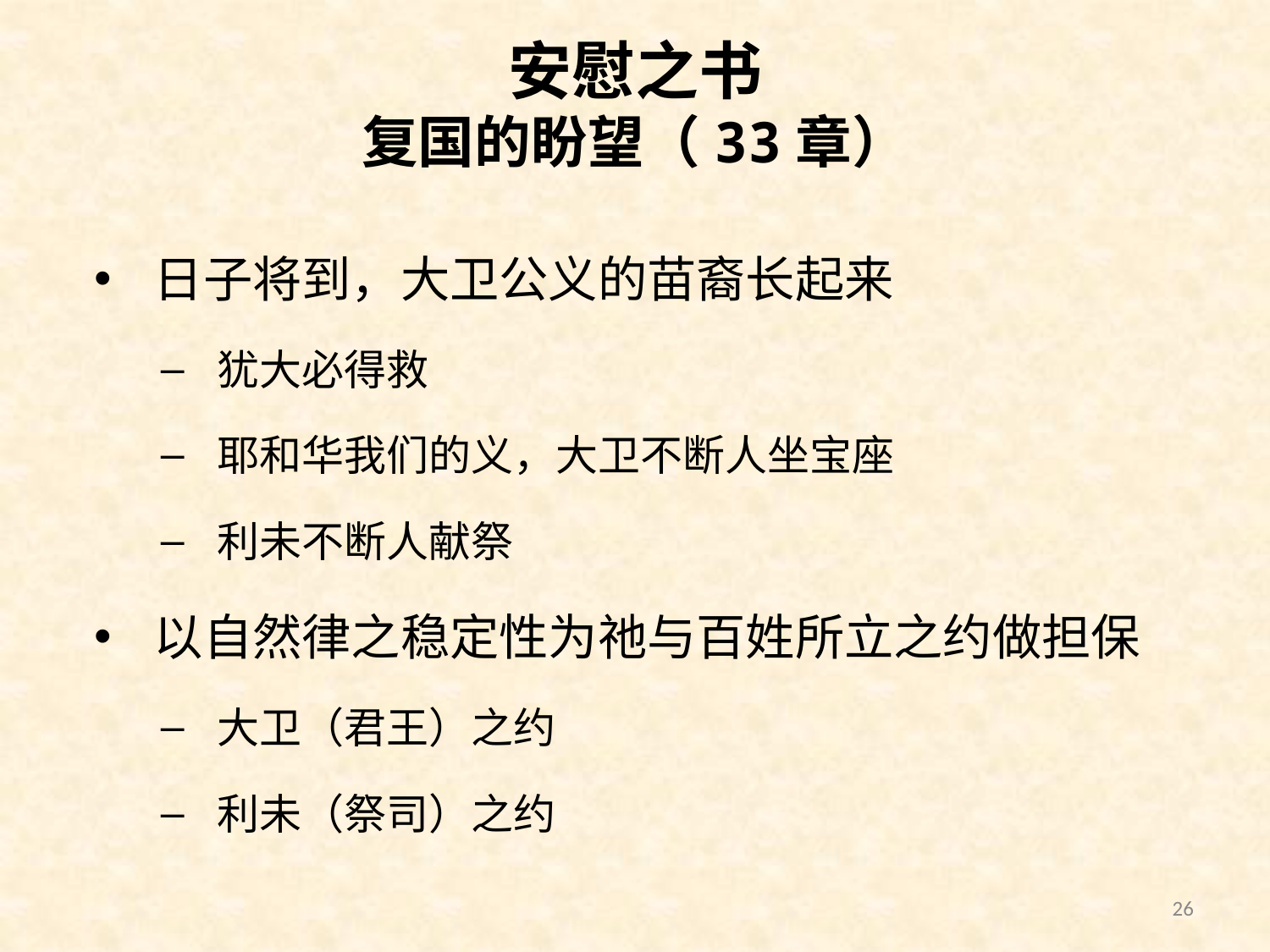

# 安慰之书 复国的盼望（33章）
日子将到，大卫公义的苗裔长起来
犹大必得救
耶和华我们的义，大卫不断人坐宝座
利未不断人献祭
以自然律之稳定性为祂与百姓所立之约做担保
大卫（君王）之约
利未（祭司）之约
26